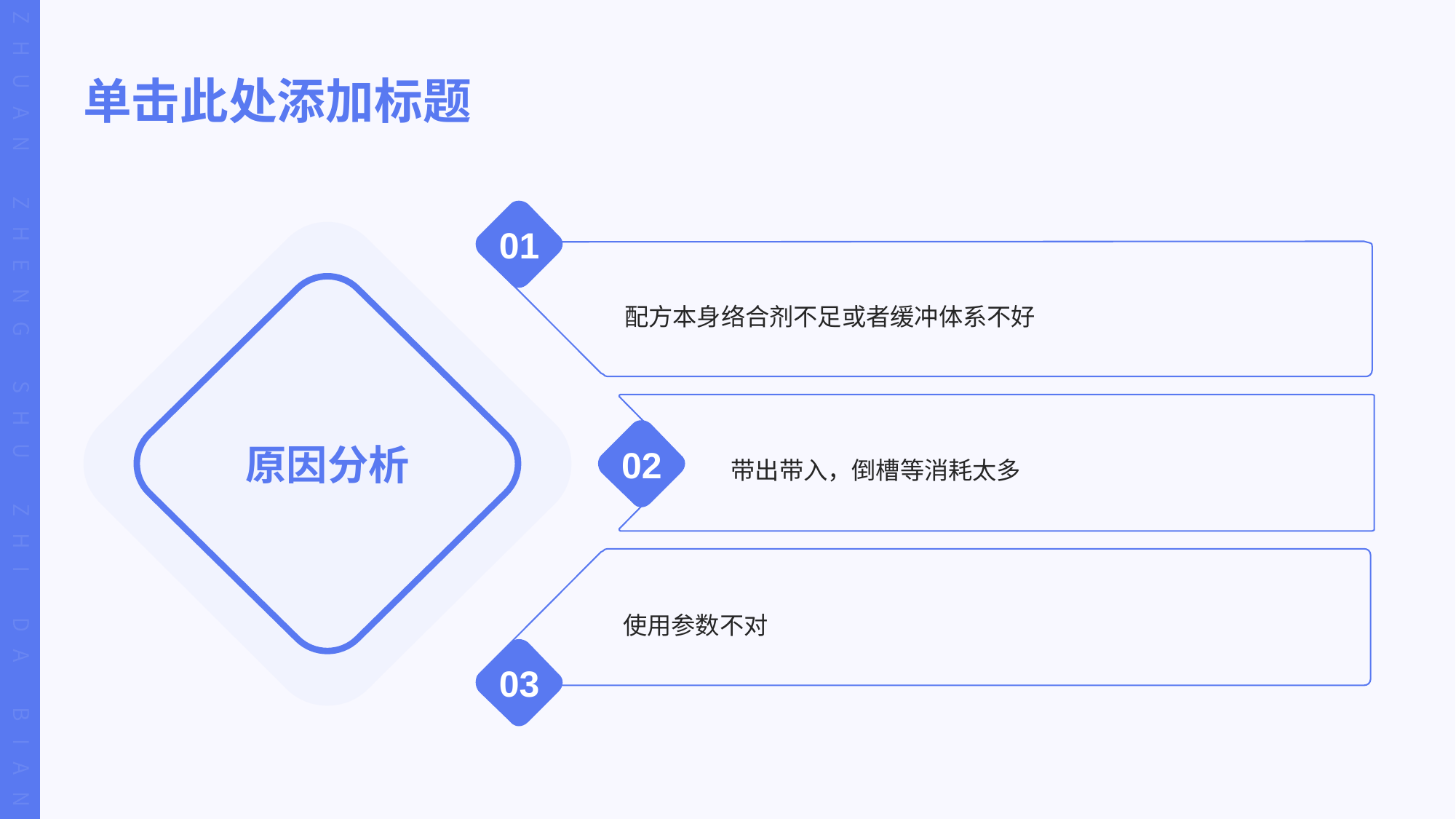

# 单击此处添加标题
01

配方本身络合剂不足或者缓冲体系不好
原因分析
带出带入，倒槽等消耗太多
02
使用参数不对
03